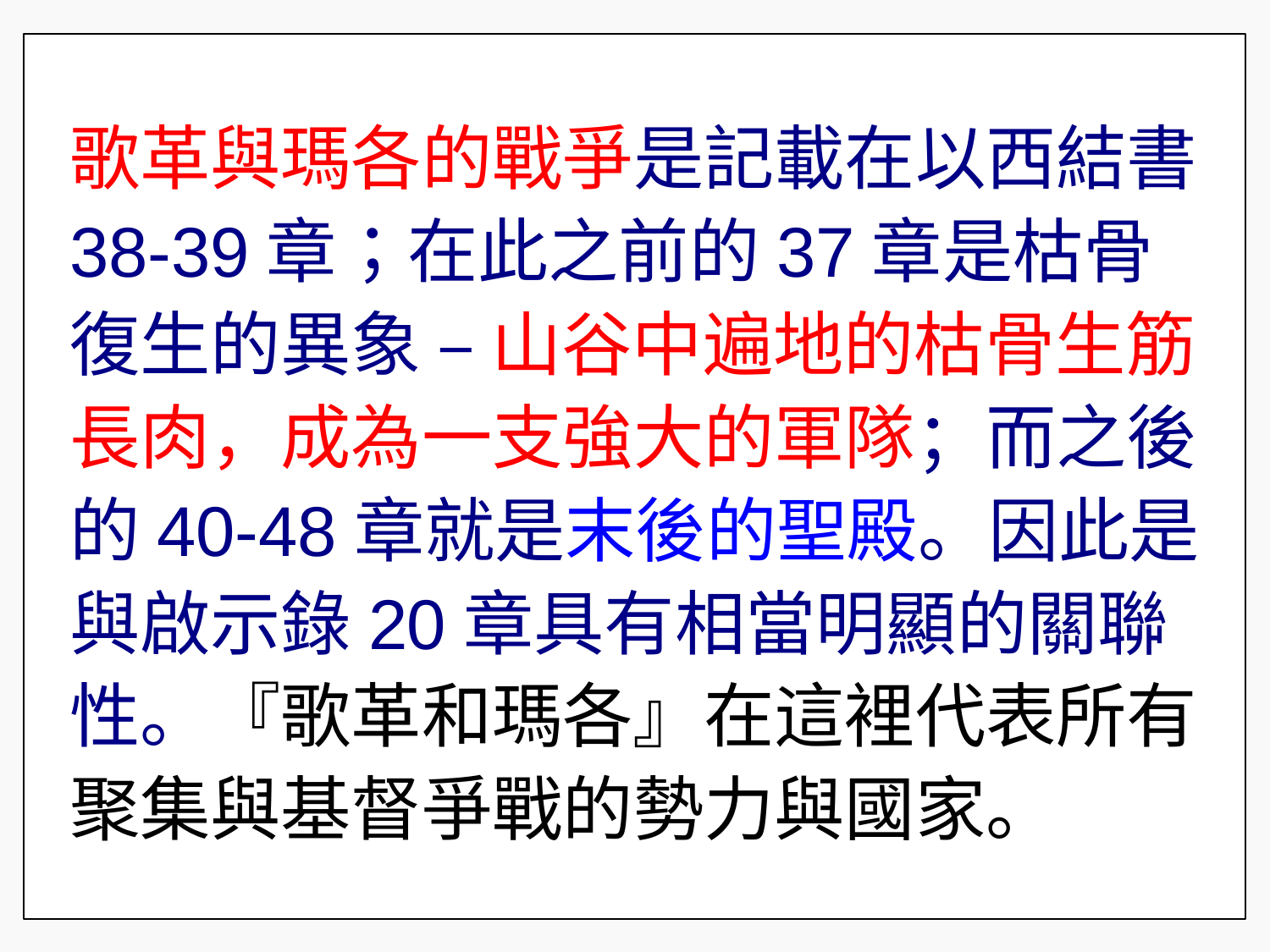

歌革與瑪各的戰爭是記載在以西結書38-39章；在此之前的37章是枯骨復生的異象 – 山谷中遍地的枯骨生筋長肉，成為一支強大的軍隊；而之後的40-48章就是末後的聖殿。因此是與啟示錄20章具有相當明顯的關聯性。『歌革和瑪各』在這裡代表所有聚集與基督爭戰的勢力與國家。